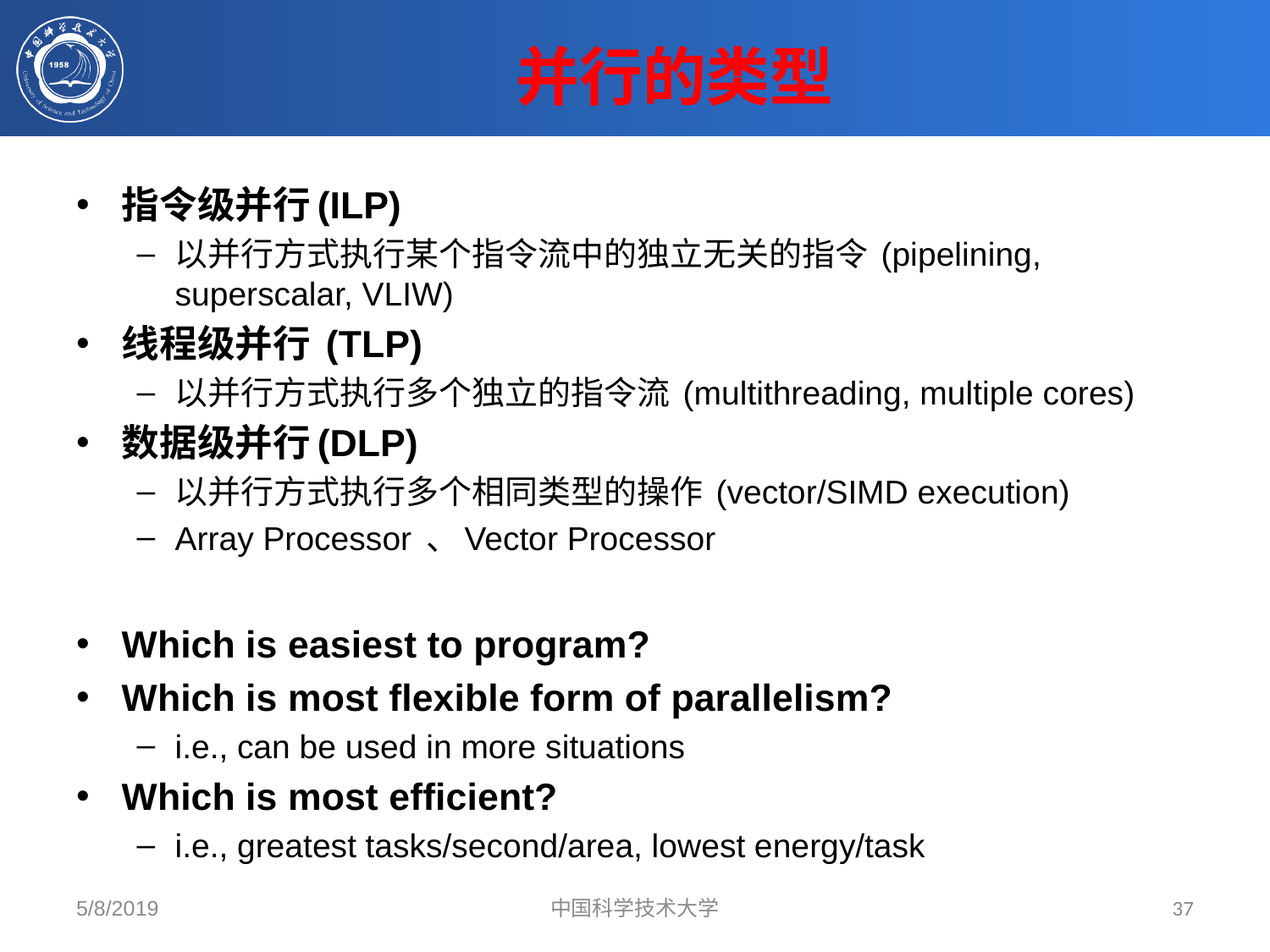

# 并行的类型
指令级并行(ILP)
以并行方式执行某个指令流中的独立无关的指令 (pipelining, superscalar, VLIW)
线程级并行 (TLP)
以并行方式执行多个独立的指令流 (multithreading, multiple cores)
数据级并行(DLP)
以并行方式执行多个相同类型的操作 (vector/SIMD execution)
Array Processor 、Vector Processor

Which is easiest to program?
Which is most flexible form of parallelism?
i.e., can be used in more situations
Which is most efficient?
i.e., greatest tasks/second/area, lowest energy/task
5/8/2019
中国科学技术大学
37